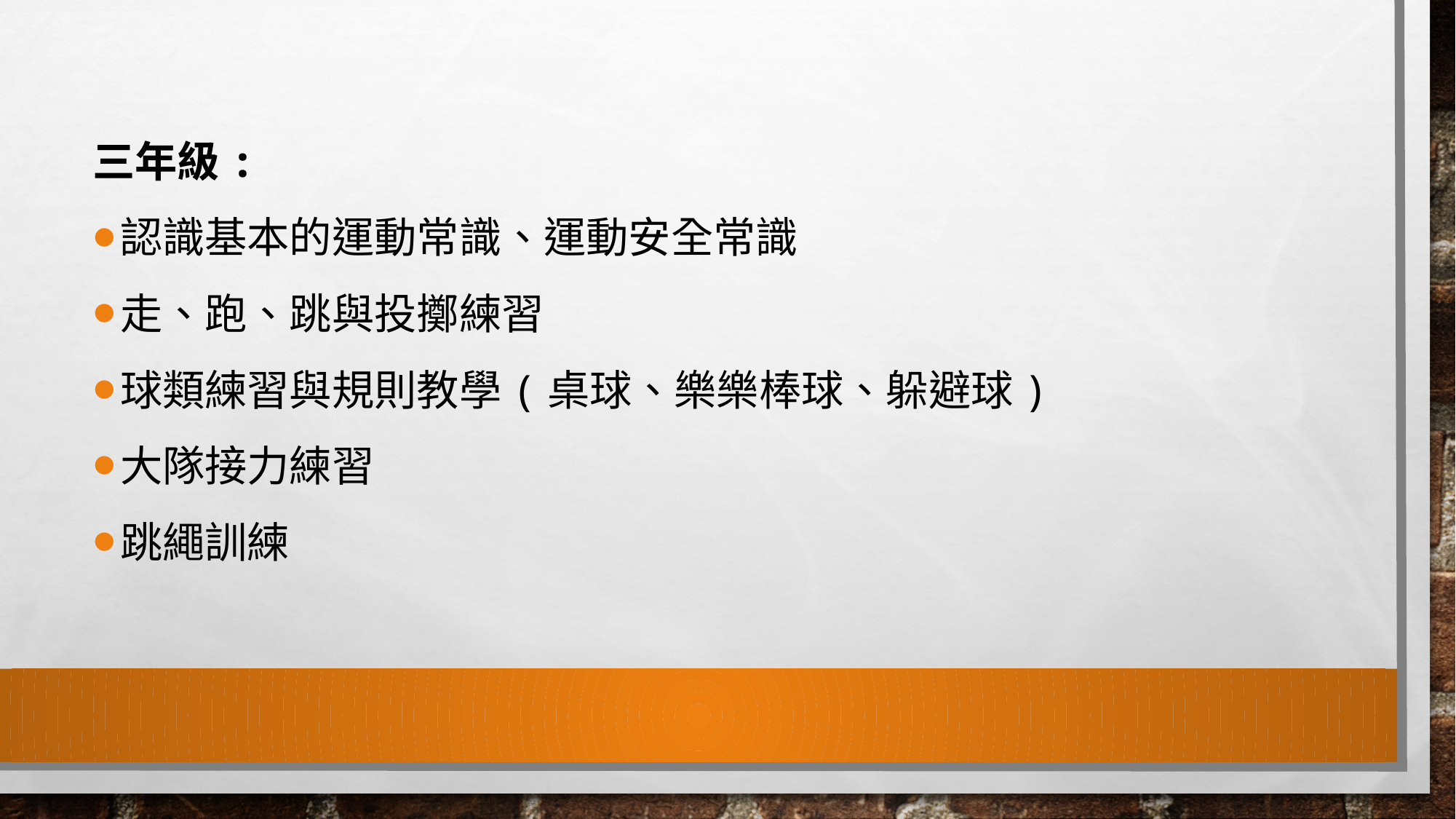

三年級:
認識基本的運動常識、運動安全常識
走、跑、跳與投擲練習
球類練習與規則教學(桌球、樂樂棒球、躲避球)
大隊接力練習
跳繩訓練